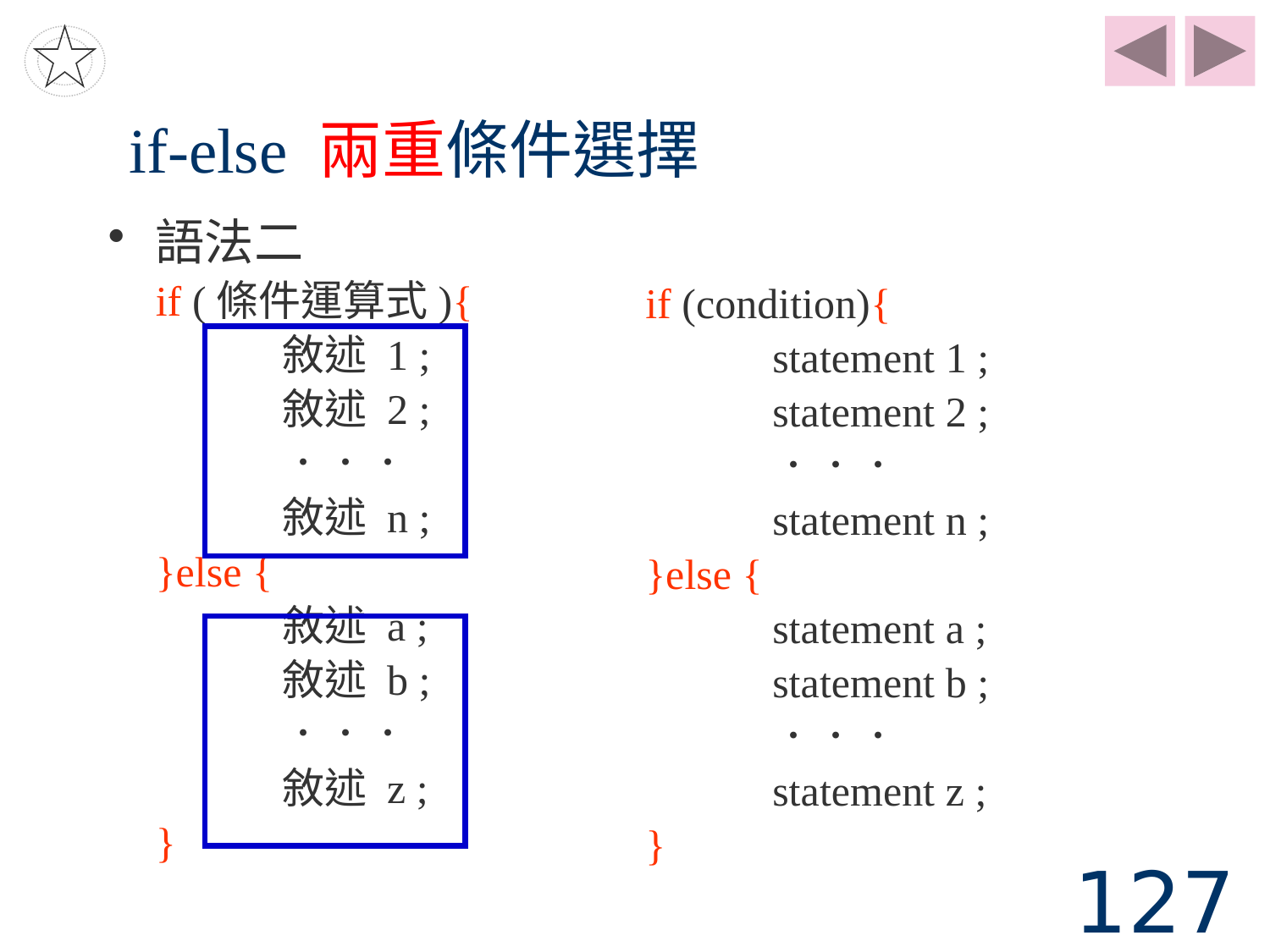

# if-else 兩重條件選擇
語法二
	if (條件運算式){
    		敘述 1 ;
    		敘述 2 ;
		．．．
    		敘述 n ;
	}else {
    		敘述 a ;
    		敘述 b ;
		．．．
    		敘述 z ;
	}
	if (condition){
    		statement 1 ;
    		statement 2 ;
		．．．
    		statement n ;
	}else {
    		statement a ;
    		statement b ;
		．．．
    		statement z ;
	}

127